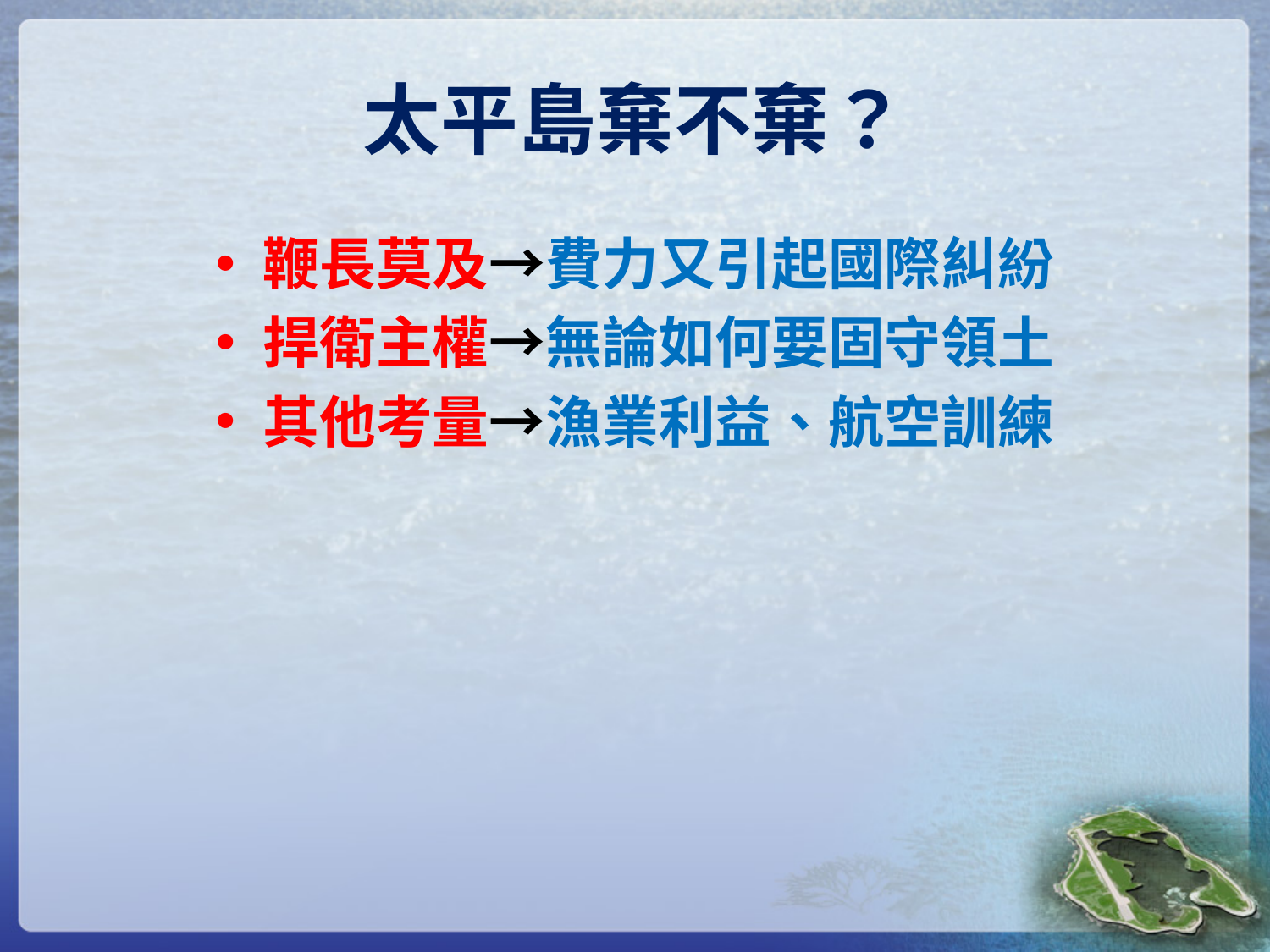

# 太平島棄不棄？
鞭長莫及→費力又引起國際糾紛
捍衛主權→無論如何要固守領土
其他考量→漁業利益、航空訓練